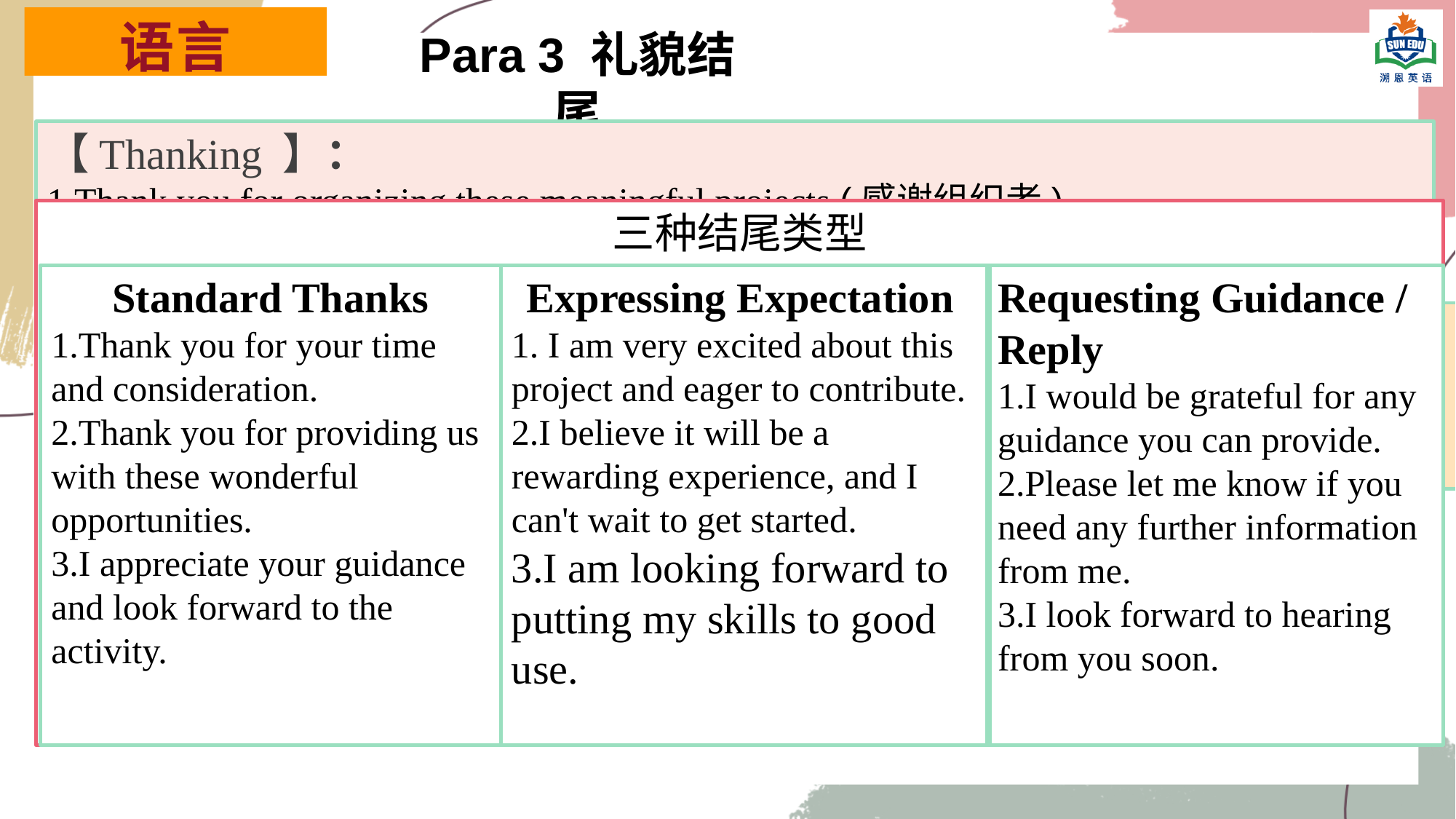

语言
Para 3 礼貌结尾
【Thanking 】：
1.Thank you for organizing these meaningful projects.(感谢组织者)
2. Thank you for your time and consideration.(通用)
三种结尾类型
Standard Thanks
1.Thank you for your time and consideration.
2.Thank you for providing us with these wonderful opportunities.
3.I appreciate your guidance and look forward to the activity.

Requesting Guidance / Reply
1.I would be grateful for any guidance you can provide.
2.Please let me know if you need any further information from me.
3.I look forward to hearing from you soon.
Expressing Expectation
1. I am very excited about this project and eager to contribute.
2.I believe it will be a rewarding experience, and I can't wait to get started.
3.I am looking forward to putting my skills to good use.
【Expectation/Offer 】
1. I am really looking forward to your guidance and the activity. (表达热情)
2. I would be grateful for any guidance you could provide. (请求指导，更谦逊)
3. Please do not hesitate to contact me if you need more information.(主动提供帮助)